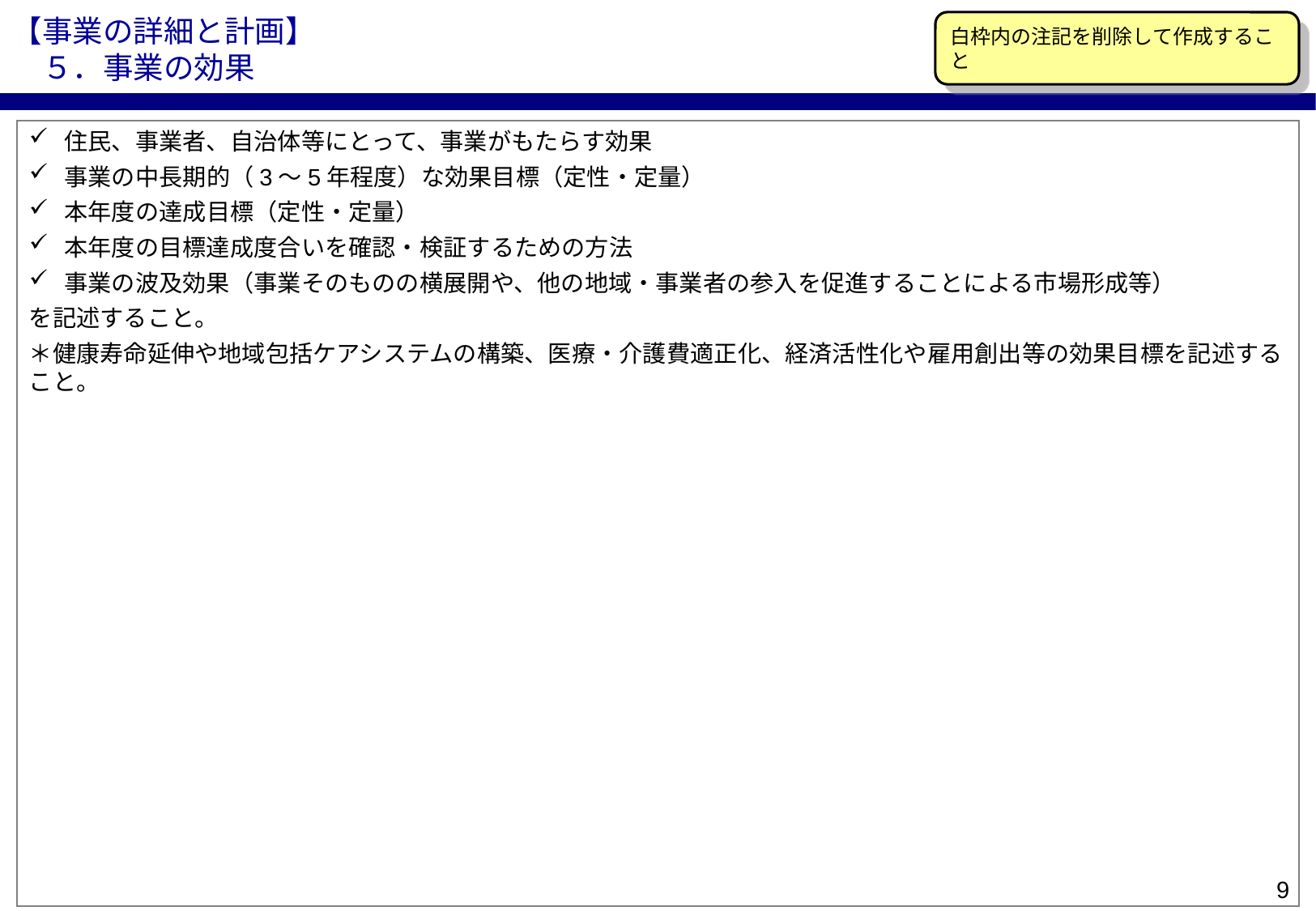

【事業の詳細と計画】
　５．事業の効果
白枠内の注記を削除して作成すること
住民、事業者、自治体等にとって、事業がもたらす効果
事業の中長期的（3～5年程度）な効果目標（定性・定量）
本年度の達成目標（定性・定量）
本年度の目標達成度合いを確認・検証するための方法
事業の波及効果（事業そのものの横展開や、他の地域・事業者の参入を促進することによる市場形成等）
を記述すること。
＊健康寿命延伸や地域包括ケアシステムの構築、医療・介護費適正化、経済活性化や雇用創出等の効果目標を記述すること。